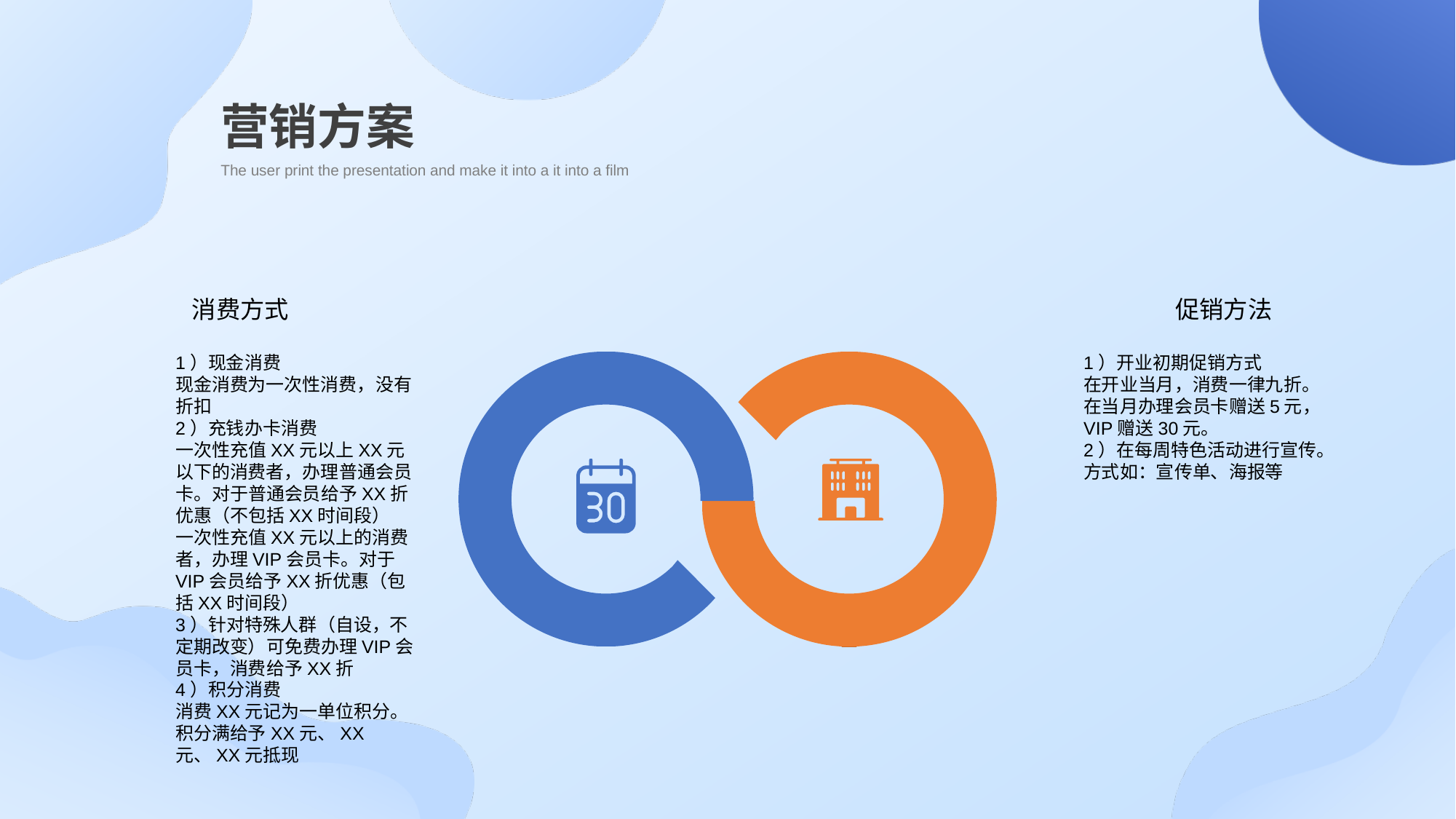

营销方案
The user print the presentation and make it into a it into a film
消费方式
1）现金消费
现金消费为一次性消费，没有折扣
2）充钱办卡消费
一次性充值XX元以上XX元以下的消费者，办理普通会员卡。对于普通会员给予XX折优惠（不包括XX时间段）
一次性充值XX元以上的消费者，办理VIP会员卡。对于VIP会员给予XX折优惠（包括XX时间段）
3）针对特殊人群（自设，不定期改变）可免费办理VIP会员卡，消费给予XX折
4）积分消费
消费XX元记为一单位积分。积分满给予XX元、XX元、XX元抵现
促销方法
1）开业初期促销方式
在开业当月，消费一律九折。在当月办理会员卡赠送5元，VIP赠送30元。
2）在每周特色活动进行宣传。方式如：宣传单、海报等